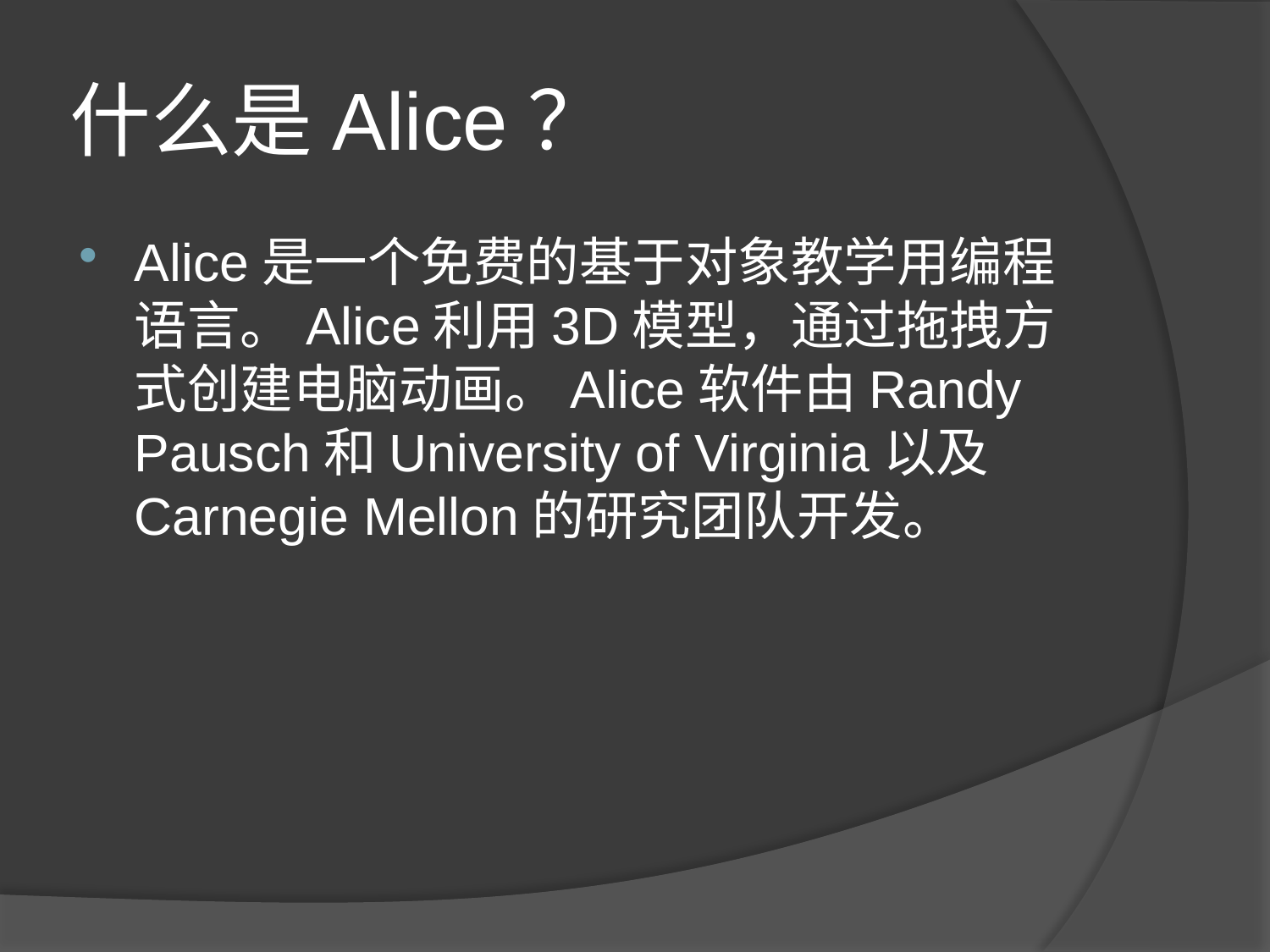

# 什么是Alice？
Alice是一个免费的基于对象教学用编程语言。Alice利用3D模型，通过拖拽方式创建电脑动画。Alice软件由Randy Pausch和University of Virginia以及Carnegie Mellon的研究团队开发。